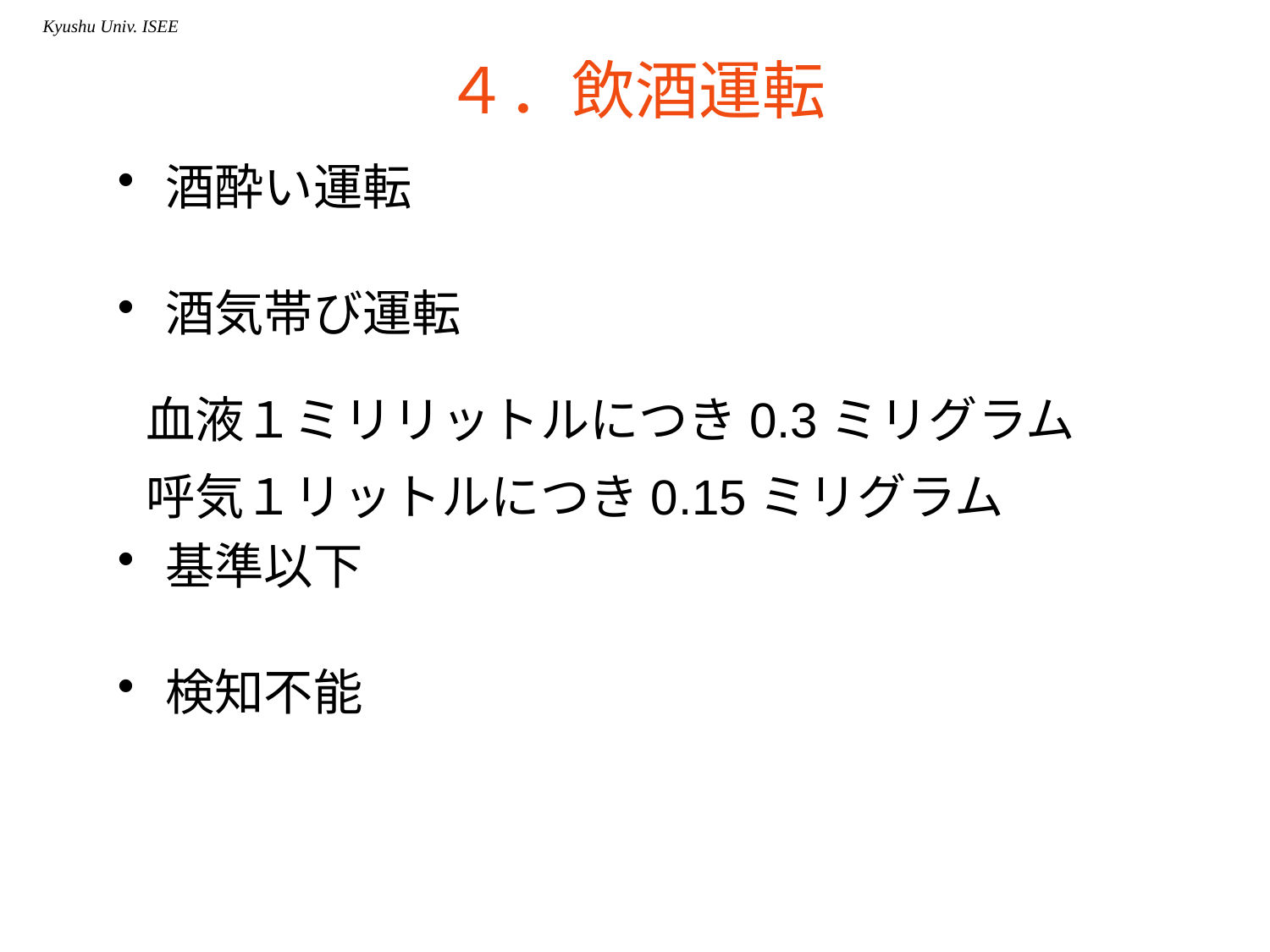

# ４．飲酒運転
酒酔い運転

酒気帯び運転

基準以下

検知不能
血液１ミリリットルにつき0.3ミリグラム
呼気１リットルにつき0.15ミリグラム